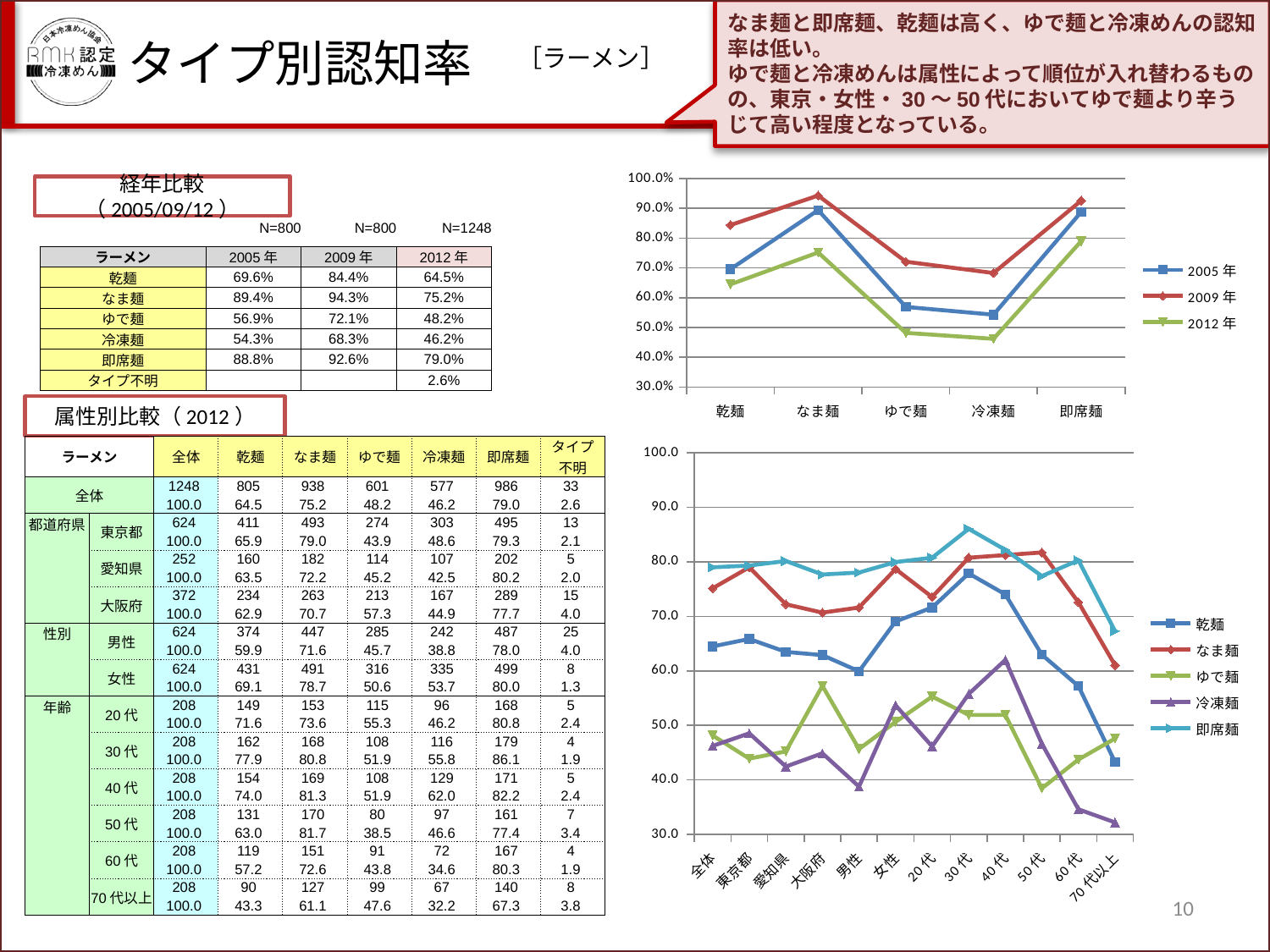

なま麺と即席麺、乾麺は高く、ゆで麺と冷凍めんの認知率は低い。
ゆで麺と冷凍めんは属性によって順位が入れ替わるものの、東京・女性・30～50代においてゆで麺より辛うじて高い程度となっている。
タイプ別認知率
［ラーメン］

### Chart

| Category | 2005年 | 2009年 | 2012年 |
|---|---|---|---|
| 乾麺 | 0.696 | 0.8440000000000006 | 0.6450000000000008 |
| なま麺 | 0.894 | 0.943 | 0.7520000000000008 |
| ゆで麺 | 0.569 | 0.7210000000000006 | 0.4820000000000003 |
| 冷凍麺 | 0.543 | 0.683 | 0.462 |
| 即席麺 | 0.888 | 0.926 | 0.79 |
経年比較（2005/09/12）
|  | N=800 | N=800 | N=1248 |
| --- | --- | --- | --- |
| ラーメン | 2005年 | 2009年 | 2012年 |
| 乾麺 | 69.6% | 84.4% | 64.5% |
| なま麺 | 89.4% | 94.3% | 75.2% |
| ゆで麺 | 56.9% | 72.1% | 48.2% |
| 冷凍麺 | 54.3% | 68.3% | 46.2% |
| 即席麺 | 88.8% | 92.6% | 79.0% |
| タイプ不明 |  |  | 2.6% |
属性別比較（2012）
| ラーメン |  | 全体 | 乾麺 | なま麺 | ゆで麺 | 冷凍麺 | 即席麺 | タイプ 不明 |
| --- | --- | --- | --- | --- | --- | --- | --- | --- |
| 全体 |  | 1248 | 805 | 938 | 601 | 577 | 986 | 33 |
|  |  | 100.0 | 64.5 | 75.2 | 48.2 | 46.2 | 79.0 | 2.6 |
| 都道府県 | 東京都 | 624 | 411 | 493 | 274 | 303 | 495 | 13 |
|  |  | 100.0 | 65.9 | 79.0 | 43.9 | 48.6 | 79.3 | 2.1 |
|  | 愛知県 | 252 | 160 | 182 | 114 | 107 | 202 | 5 |
|  |  | 100.0 | 63.5 | 72.2 | 45.2 | 42.5 | 80.2 | 2.0 |
|  | 大阪府 | 372 | 234 | 263 | 213 | 167 | 289 | 15 |
|  |  | 100.0 | 62.9 | 70.7 | 57.3 | 44.9 | 77.7 | 4.0 |
| 性別 | 男性 | 624 | 374 | 447 | 285 | 242 | 487 | 25 |
|  |  | 100.0 | 59.9 | 71.6 | 45.7 | 38.8 | 78.0 | 4.0 |
|  | 女性 | 624 | 431 | 491 | 316 | 335 | 499 | 8 |
|  |  | 100.0 | 69.1 | 78.7 | 50.6 | 53.7 | 80.0 | 1.3 |
| 年齢 | 20代 | 208 | 149 | 153 | 115 | 96 | 168 | 5 |
|  |  | 100.0 | 71.6 | 73.6 | 55.3 | 46.2 | 80.8 | 2.4 |
|  | 30代 | 208 | 162 | 168 | 108 | 116 | 179 | 4 |
|  |  | 100.0 | 77.9 | 80.8 | 51.9 | 55.8 | 86.1 | 1.9 |
|  | 40代 | 208 | 154 | 169 | 108 | 129 | 171 | 5 |
|  |  | 100.0 | 74.0 | 81.3 | 51.9 | 62.0 | 82.2 | 2.4 |
|  | 50代 | 208 | 131 | 170 | 80 | 97 | 161 | 7 |
|  |  | 100.0 | 63.0 | 81.7 | 38.5 | 46.6 | 77.4 | 3.4 |
|  | 60代 | 208 | 119 | 151 | 91 | 72 | 167 | 4 |
|  |  | 100.0 | 57.2 | 72.6 | 43.8 | 34.6 | 80.3 | 1.9 |
|  | 70代以上 | 208 | 90 | 127 | 99 | 67 | 140 | 8 |
|  |  | 100.0 | 43.3 | 61.1 | 47.6 | 32.2 | 67.3 | 3.8 |

### Chart

| Category | 乾麺 | なま麺 | ゆで麺 | 冷凍麺 | 即席麺 |
|---|---|---|---|---|---|
| 全体 | 64.50320512820517 | 75.16025641025641 | 48.157051282051285 | 46.23397435897441 | 79.00641025641025 |
| 東京都 | 65.86538461538453 | 79.00641025641025 | 43.91025641025634 | 48.55769230769222 | 79.32692307692305 |
| 愛知県 | 63.492063492063444 | 72.22222222222221 | 45.23809523809532 | 42.46031746031741 | 80.15873015872994 |
| 大阪府 | 62.903225806451616 | 70.6989247311828 | 57.25806451612904 | 44.89247311827957 | 77.68817204301062 |
| 男性 | 59.93589743589735 | 71.63461538461549 | 45.67307692307696 | 38.78205128205131 | 78.04487179487178 |
| 女性 | 69.07051282051282 | 78.68589743589739 | 50.641025641025635 | 53.68589743589735 | 79.96794871794873 |
| 20代 | 71.63461538461549 | 73.55769230769228 | 55.28846153846154 | 46.15384615384603 | 80.76923076923089 |
| 30代 | 77.88461538461549 | 80.76923076923089 | 51.92307692307696 | 55.76923076923078 | 86.05769230769228 |
| 40代 | 74.0384615384614 | 81.25 | 51.92307692307696 | 62.019230769230774 | 82.21153846153847 |
| 50代 | 62.980769230769226 | 81.73076923076921 | 38.461538461538446 | 46.63461538461539 | 77.40384615384612 |
| 60代 | 57.211538461538446 | 72.59615384615384 | 43.75 | 34.61538461538456 | 80.2884615384614 |
| 70代以上 | 43.26923076923078 | 61.05769230769223 | 47.596153846153946 | 32.211538461538446 | 67.30769230769228 |
10